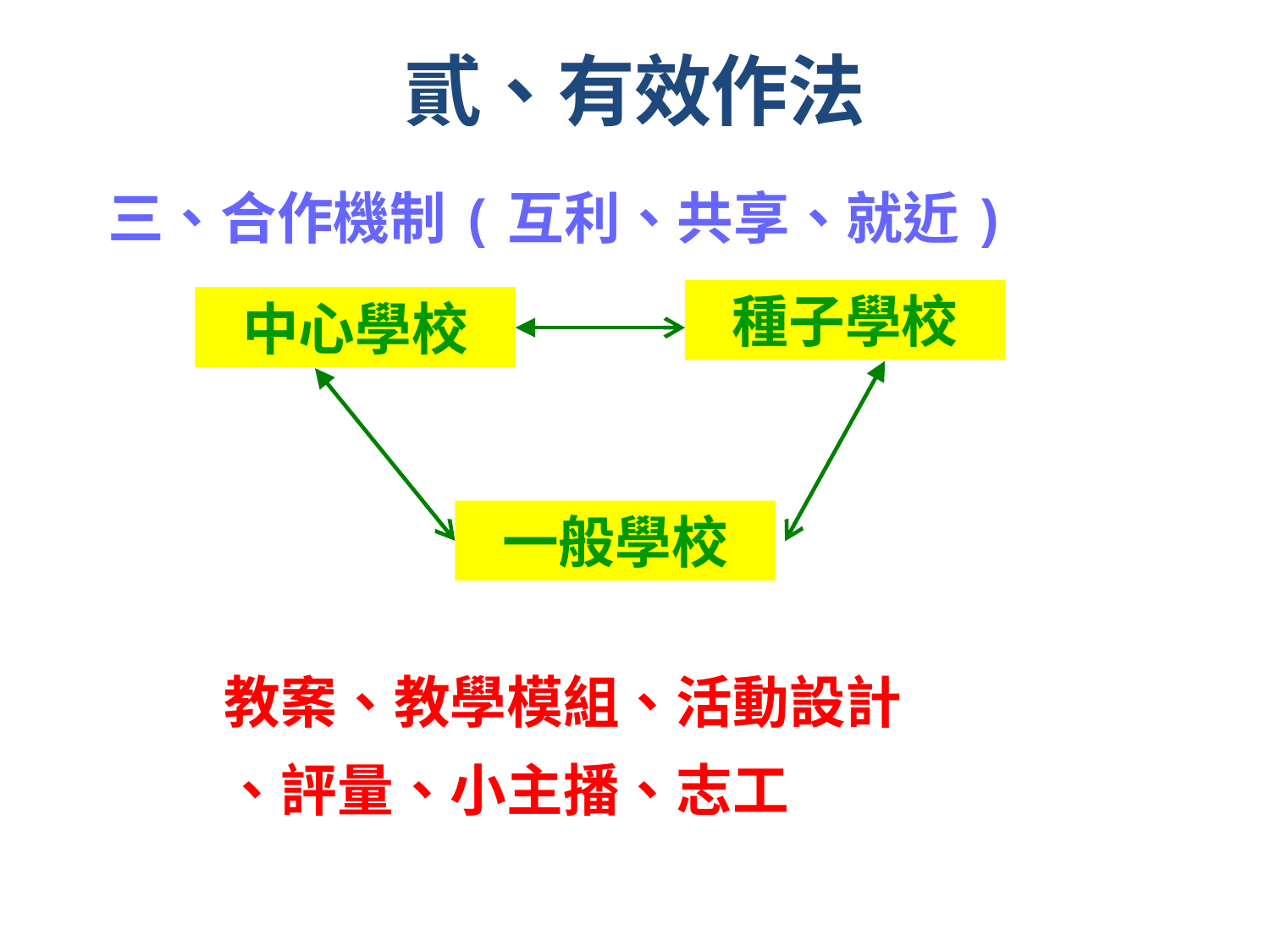

# 貳、有效作法
三、合作機制(互利、共享、就近)

        教案、教學模組、活動設計
        、評量、小主播、志工

種子學校
中心學校
一般學校